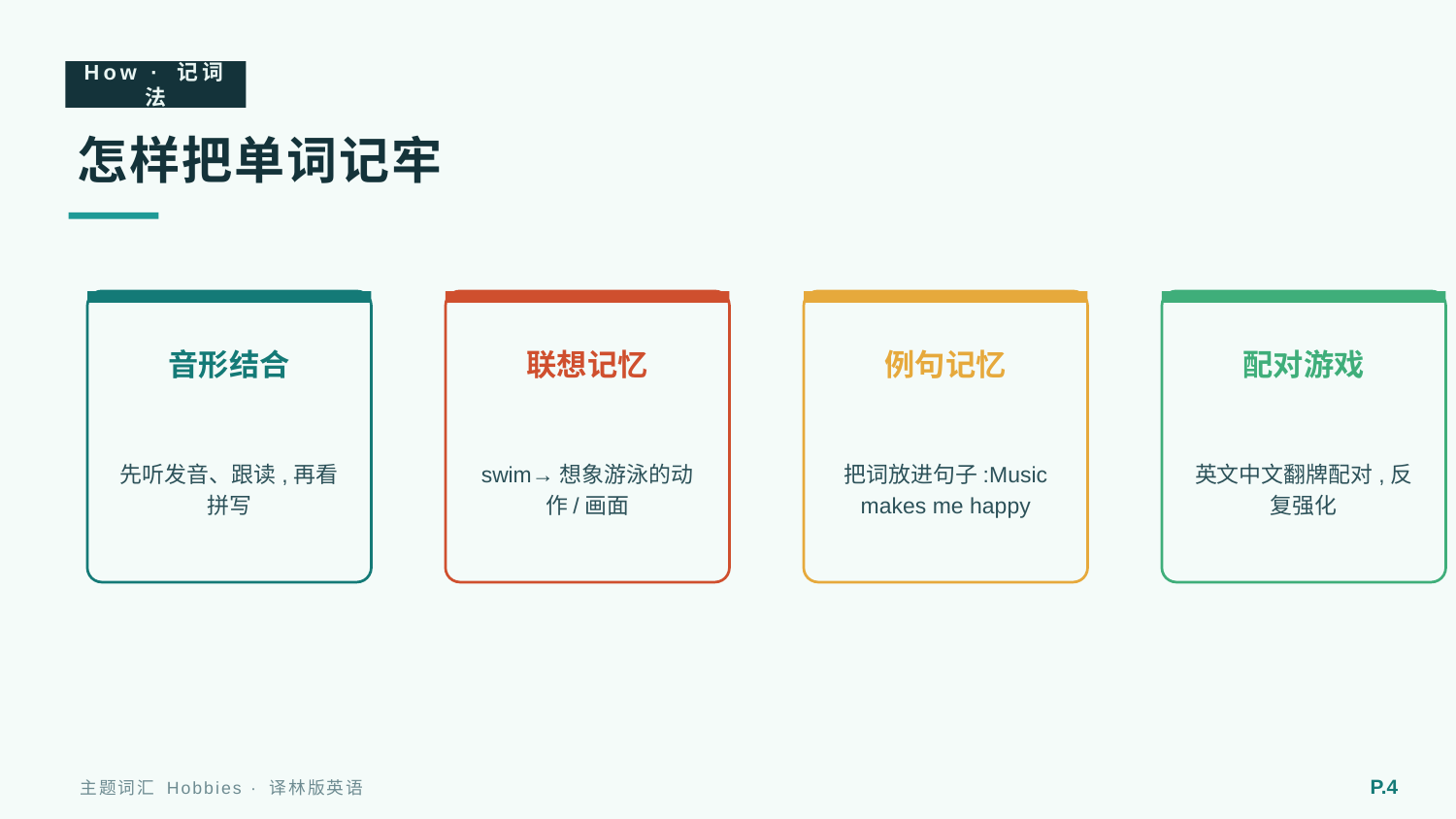

How · 记词法

怎样把单词记牢

音形结合
联想记忆
例句记忆
配对游戏
先听发音、跟读,再看拼写
swim→想象游泳的动作/画面
把词放进句子:Music makes me happy
英文中文翻牌配对,反复强化
P.4
主题词汇 Hobbies · 译林版英语